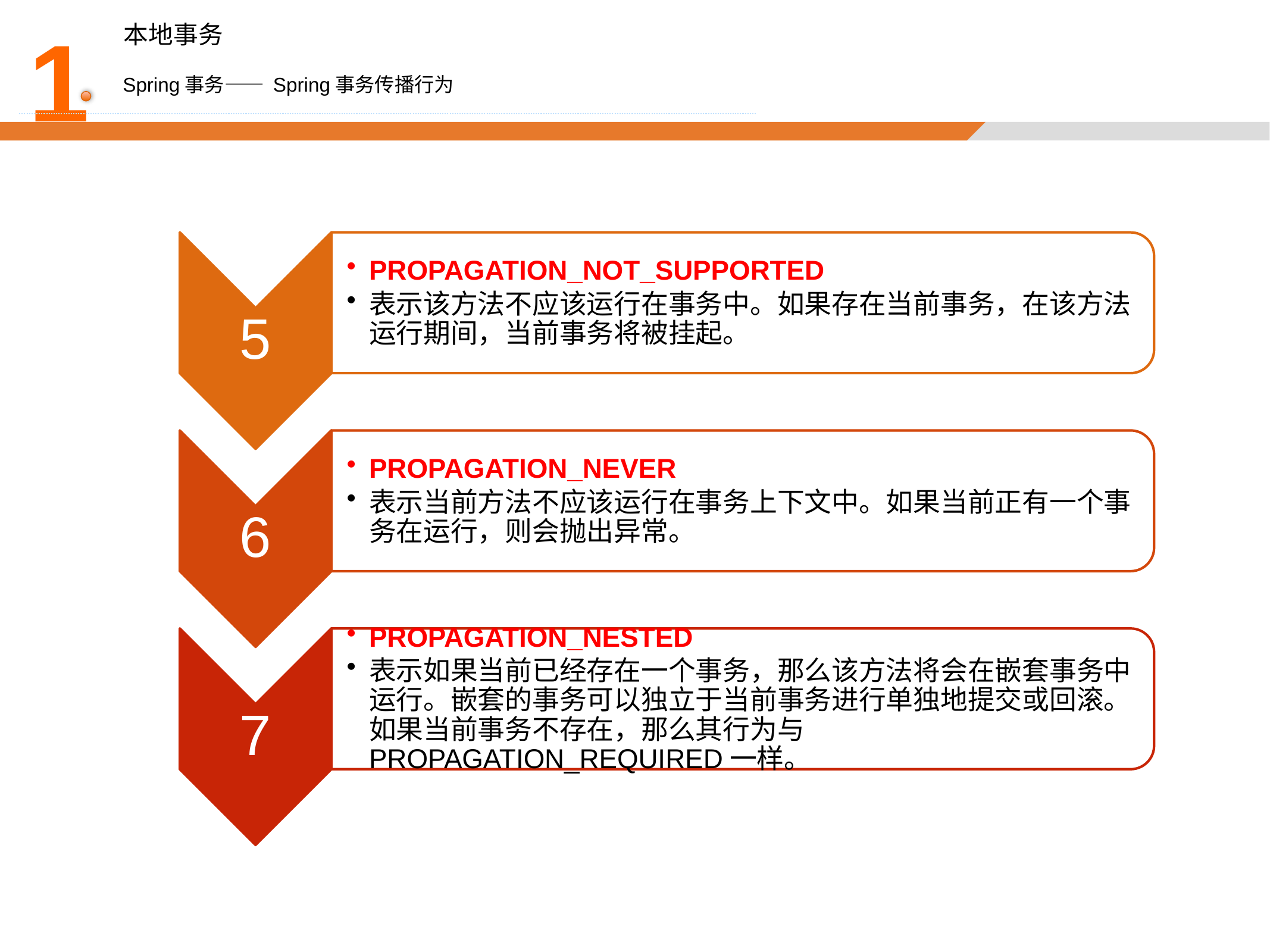

1
本地事务

Spring事务—— Spring事务传播行为
5
PROPAGATION_NOT_SUPPORTED
表示该方法不应该运行在事务中。如果存在当前事务，在该方法运行期间，当前事务将被挂起。
6
PROPAGATION_NEVER
表示当前方法不应该运行在事务上下文中。如果当前正有一个事务在运行，则会抛出异常。
7
PROPAGATION_NESTED
表示如果当前已经存在一个事务，那么该方法将会在嵌套事务中运行。嵌套的事务可以独立于当前事务进行单独地提交或回滚。如果当前事务不存在，那么其行为与PROPAGATION_REQUIRED一样。